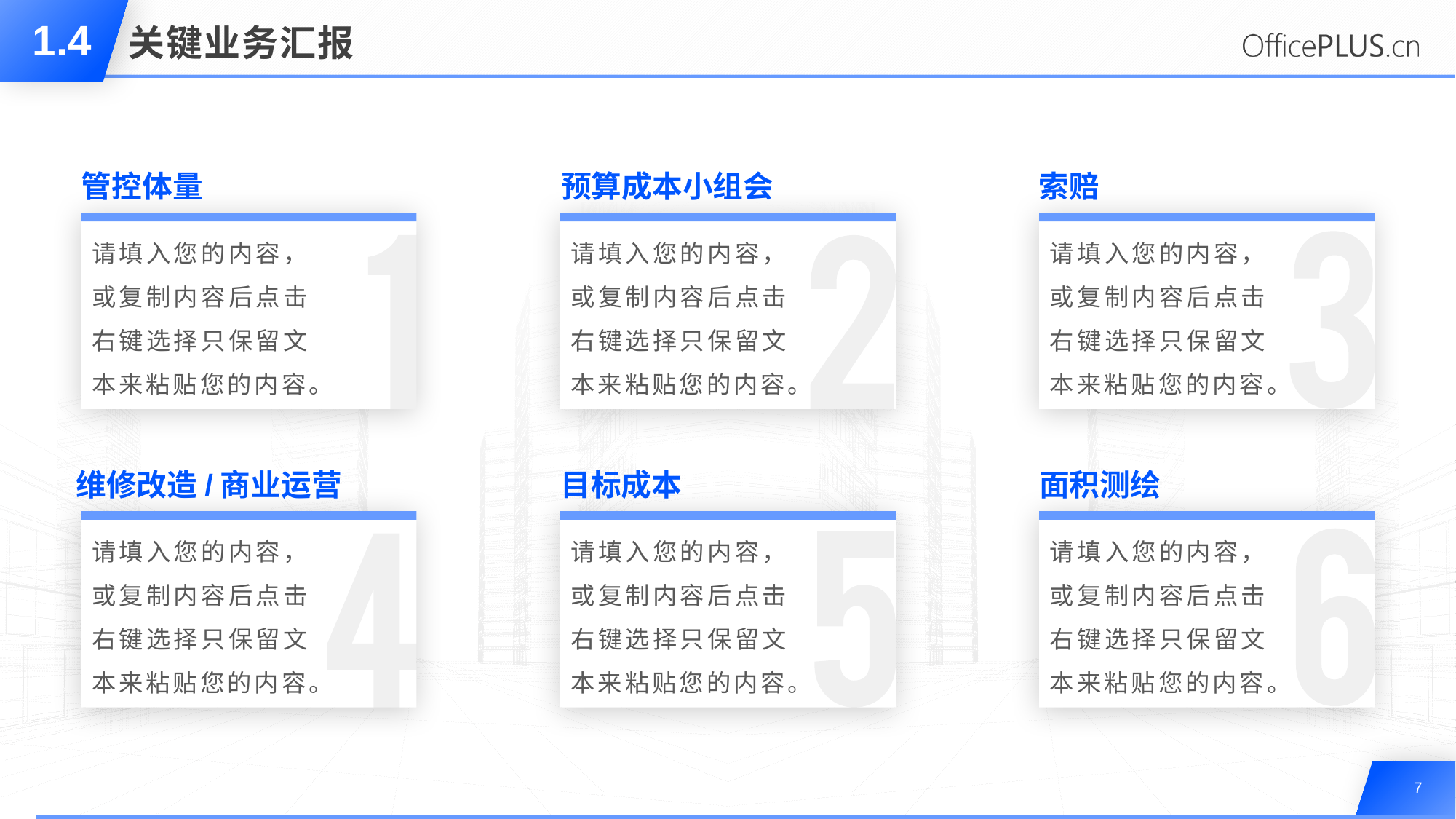

1.4
# 关键业务汇报
管控体量
预算成本小组会
索赔
请填入您的内容，或复制内容后点击右键选择只保留文本来粘贴您的内容。

请填入您的内容，或复制内容后点击右键选择只保留文本来粘贴您的内容。

请填入您的内容，或复制内容后点击右键选择只保留文本来粘贴您的内容。

维修改造/商业运营
目标成本
面积测绘
请填入您的内容，或复制内容后点击右键选择只保留文本来粘贴您的内容。

请填入您的内容，或复制内容后点击右键选择只保留文本来粘贴您的内容。

请填入您的内容，或复制内容后点击右键选择只保留文本来粘贴您的内容。

7